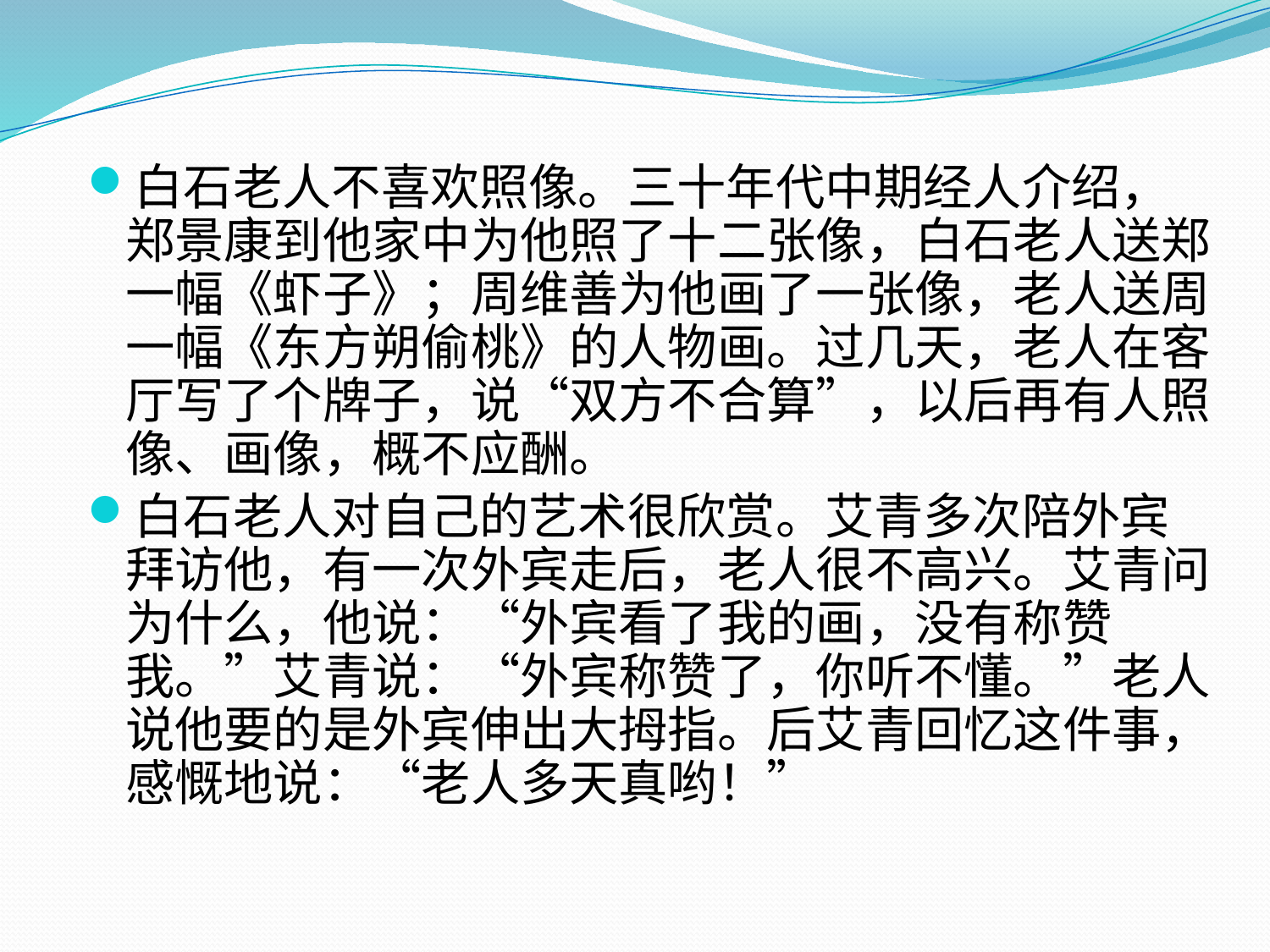

白石老人不喜欢照像。三十年代中期经人介绍，郑景康到他家中为他照了十二张像，白石老人送郑一幅《虾子》；周维善为他画了一张像，老人送周一幅《东方朔偷桃》的人物画。过几天，老人在客厅写了个牌子，说“双方不合算”，以后再有人照像、画像，概不应酬。
白石老人对自己的艺术很欣赏。艾青多次陪外宾拜访他，有一次外宾走后，老人很不高兴。艾青问为什么，他说：“外宾看了我的画，没有称赞我。”艾青说：“外宾称赞了，你听不懂。”老人说他要的是外宾伸出大拇指。后艾青回忆这件事，感慨地说：“老人多天真哟！”